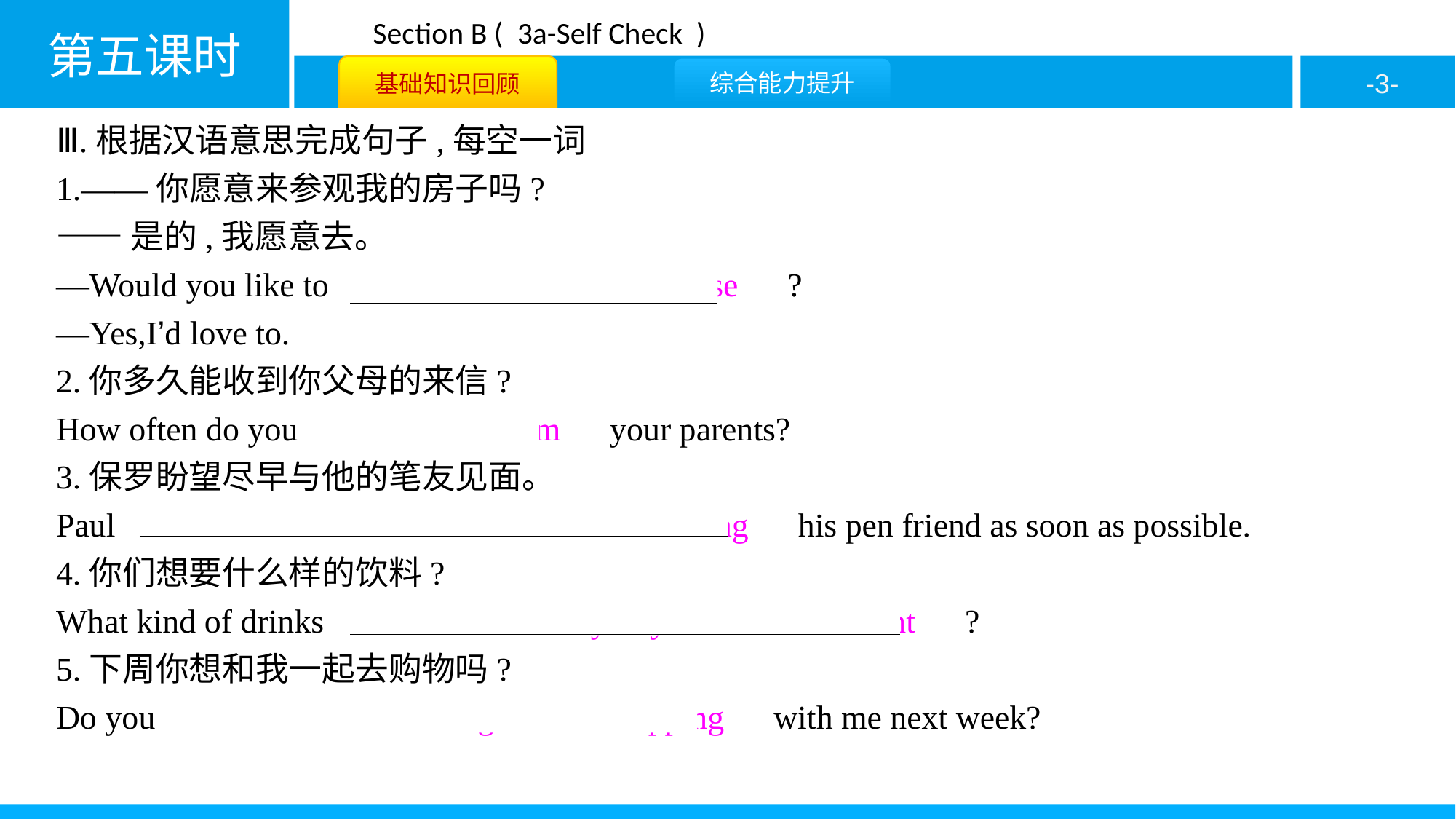

Ⅲ.根据汉语意思完成句子,每空一词
1.——你愿意来参观我的房子吗?
——是的,我愿意去。
—Would you like to　visit　 　my　 　house　?
—Yes,I’d love to.
2.你多久能收到你父母的来信?
How often do you　hear　 　from　your parents?
3.保罗盼望尽早与他的笔友见面。
Paul　looks　 　forward　 　to　 　meeting　his pen friend as soon as possible.
4.你们想要什么样的饮料?
What kind of drinks　would/do　 　you/you　 　like/want　?
5.下周你想和我一起去购物吗?
Do you　want　 　to　 　go　 　shopping　with me next week?